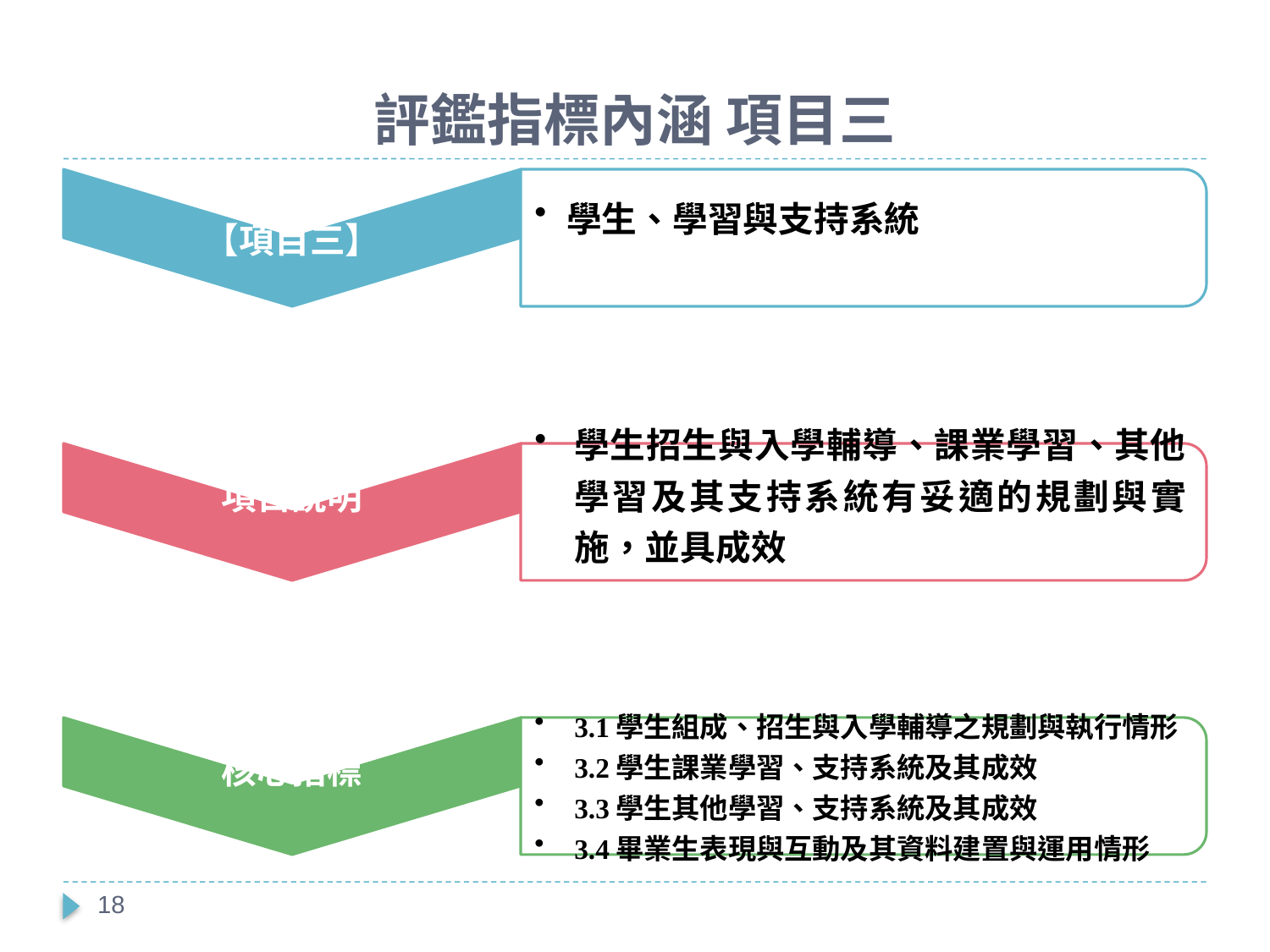

# 評鑑指標內涵 項目三
【項目三】
項目說明
核心指標
學生、學習與支持系統
學生招生與入學輔導、課業學習、其他學習及其支持系統有妥適的規劃與實施，並具成效
3.1學生組成、招生與入學輔導之規劃與執行情形
3.2學生課業學習、支持系統及其成效
3.3學生其他學習、支持系統及其成效
3.4畢業生表現與互動及其資料建置與運用情形
18